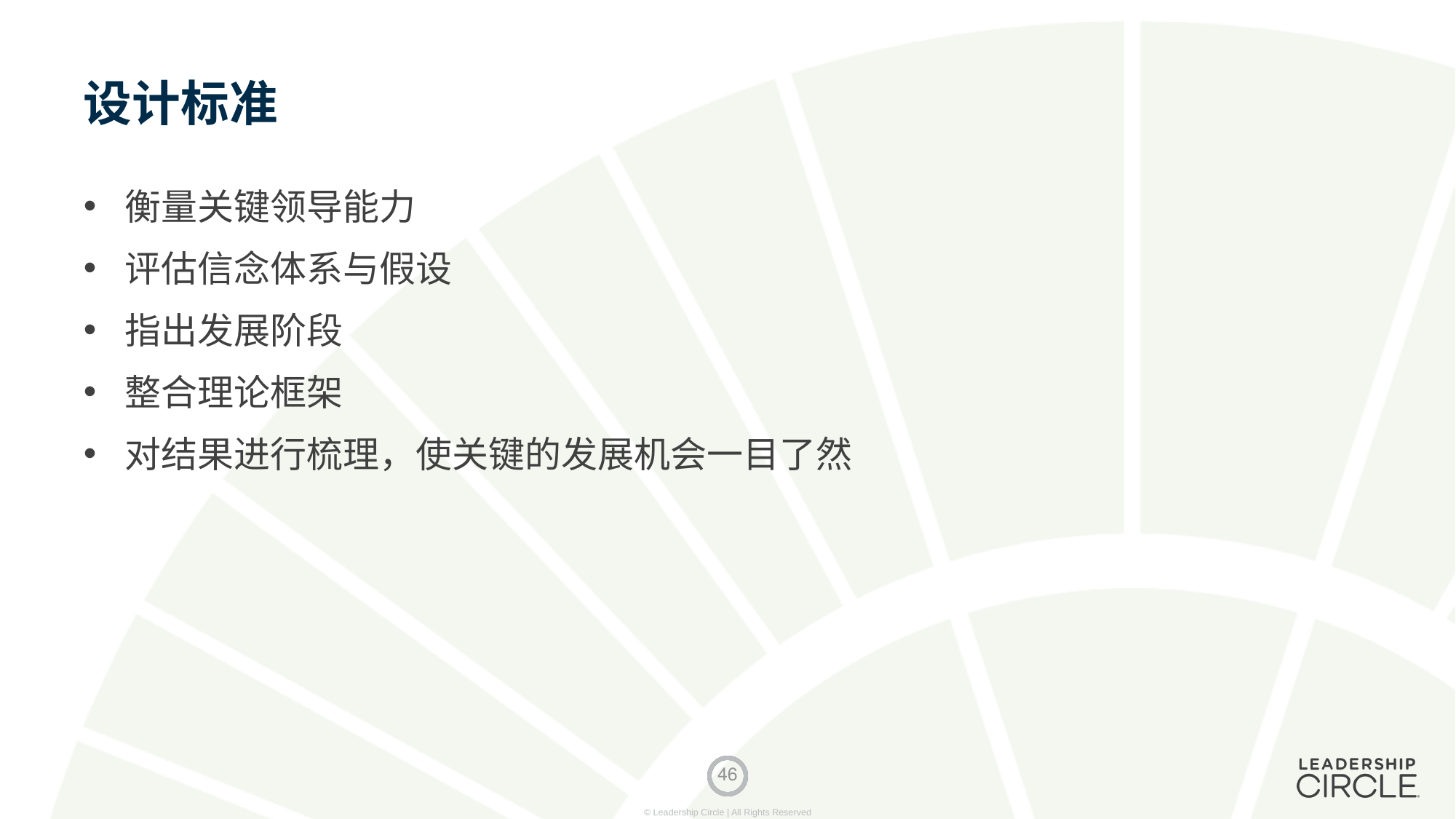

# 设计标准
衡量关键领导能力
评估信念体系与假设
指出发展阶段
整合理论框架
对结果进行梳理，使关键的发展机会一目了然
46
© Leadership Circle | All Rights Reserved